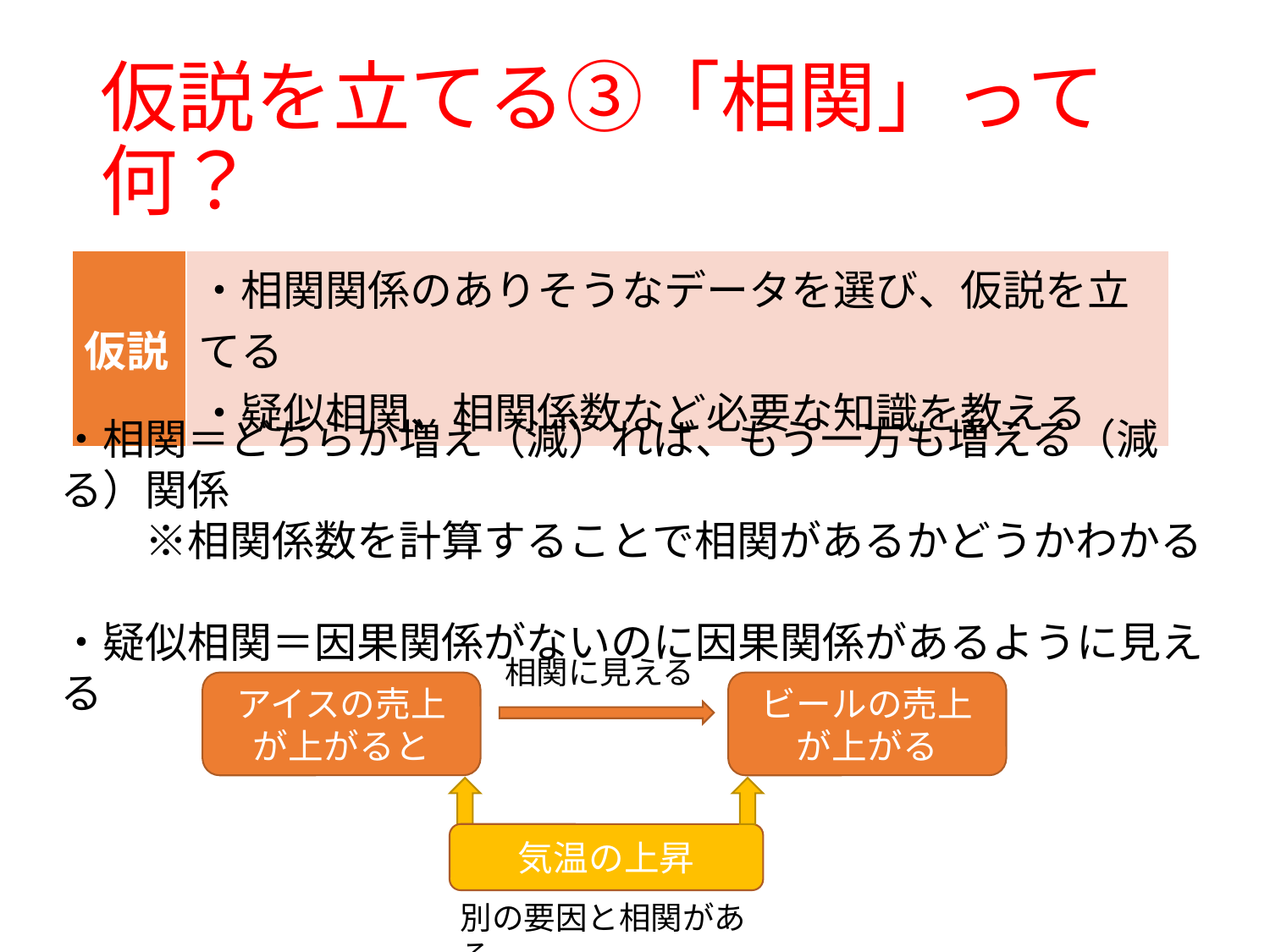

# 仮説を立てる③「相関」って何？
| 仮説 | ・相関関係のありそうなデータを選び、仮説を立てる ・疑似相関、相関係数など必要な知識を教える |
| --- | --- |
・相関＝どちらか増え（減）れば、もう一方も増える（減る）関係
　　※相関係数を計算することで相関があるかどうかわかる

・疑似相関＝因果関係がないのに因果関係があるように見える
相関に見える
アイスの売上が上がると
ビールの売上が上がる

気温の上昇
別の要因と相関がある